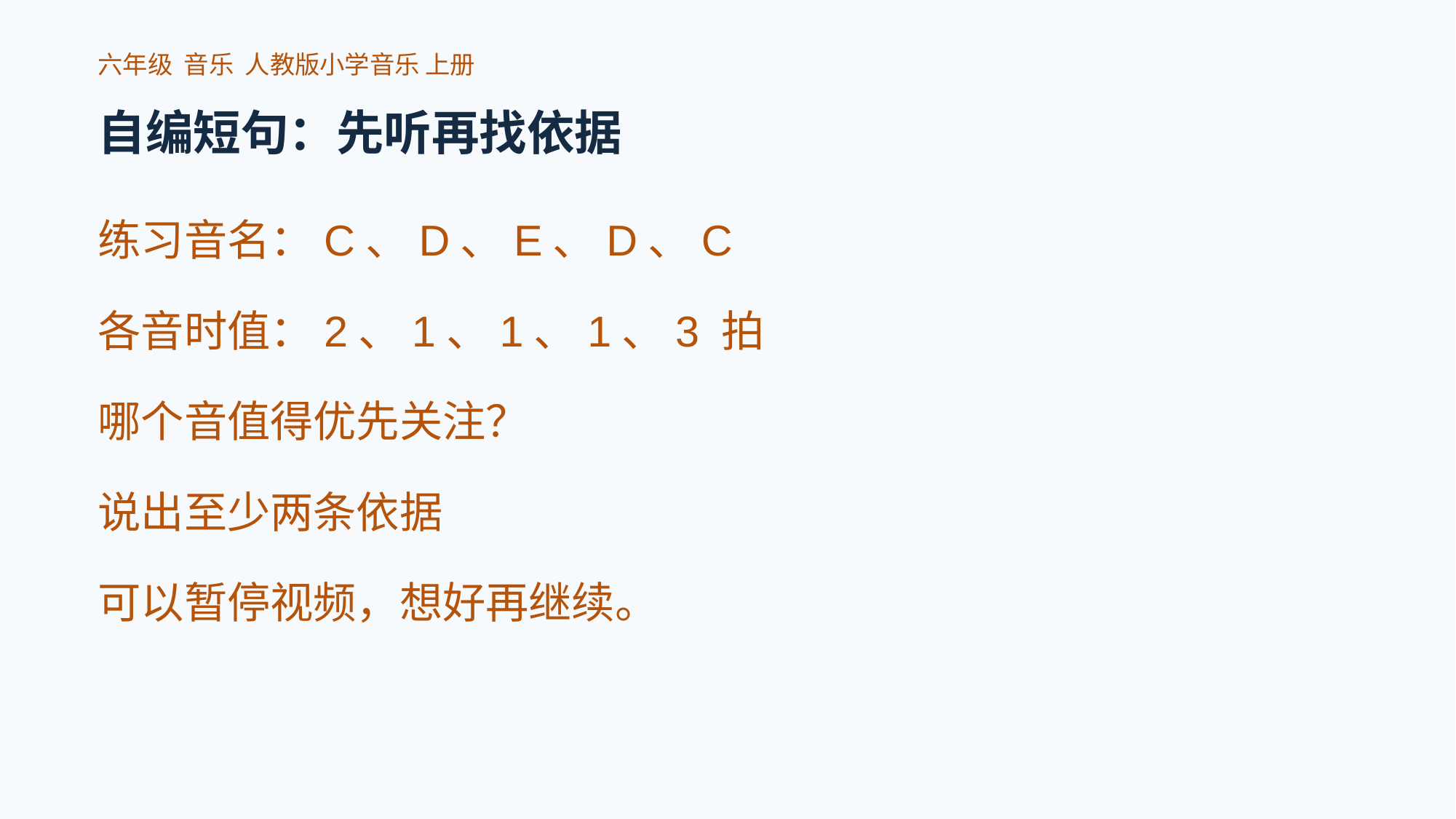

六年级  音乐  人教版小学音乐 上册
自编短句：先听再找依据
练习音名：C、D、E、D、C
各音时值：2、1、1、1、3 拍
哪个音值得优先关注？
说出至少两条依据
可以暂停视频，想好再继续。